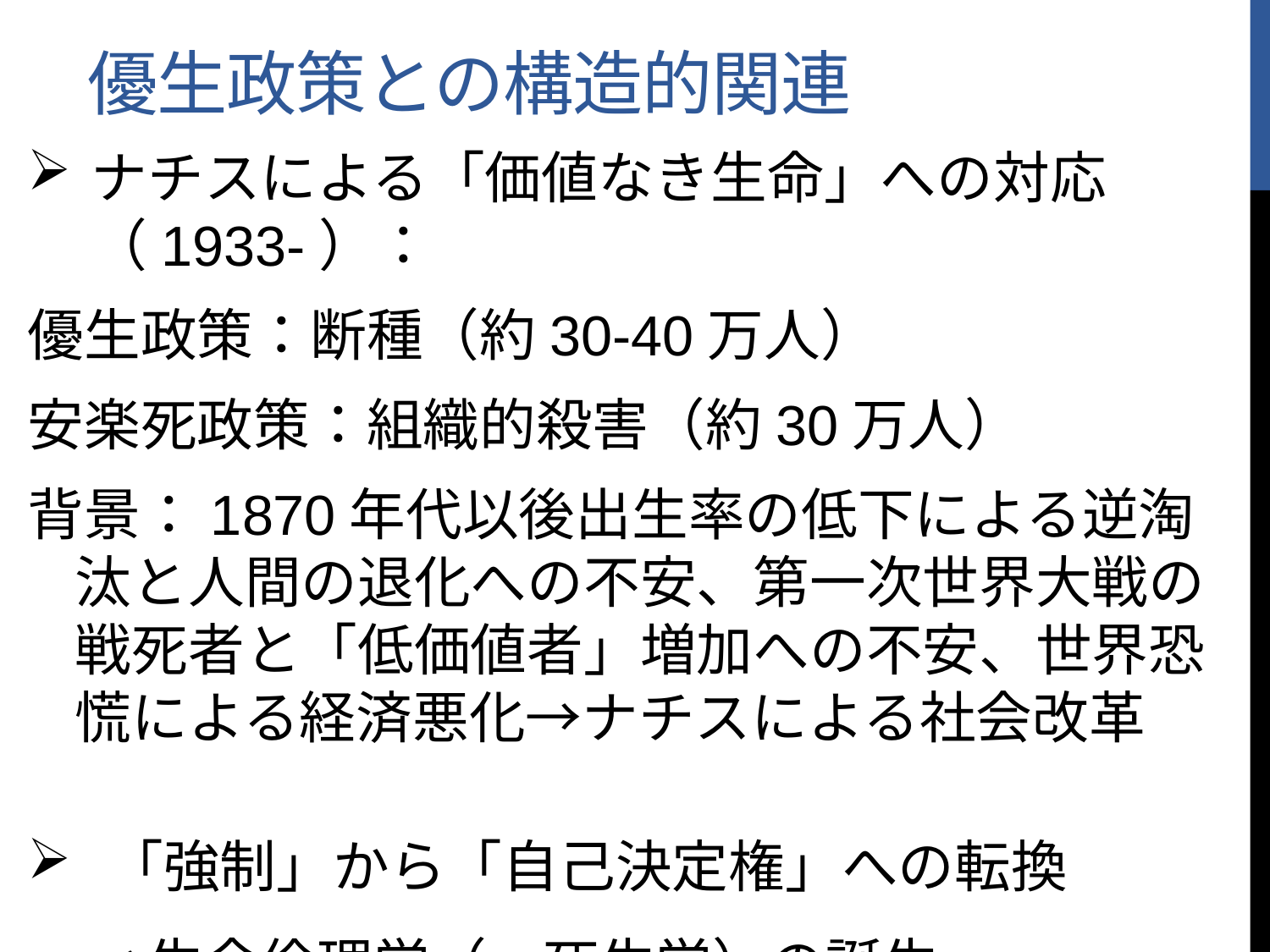

# 優生政策との構造的関連
ナチスによる「価値なき生命」への対応（1933-）：
優生政策：断種（約30-40万人）
安楽死政策：組織的殺害（約30万人）
背景：1870年代以後出生率の低下による逆淘汰と人間の退化への不安、第一次世界大戦の戦死者と「低価値者」増加への不安、世界恐慌による経済悪化→ナチスによる社会改革

「強制」から「自己決定権」への転換
　→生命倫理学（・死生学）の誕生